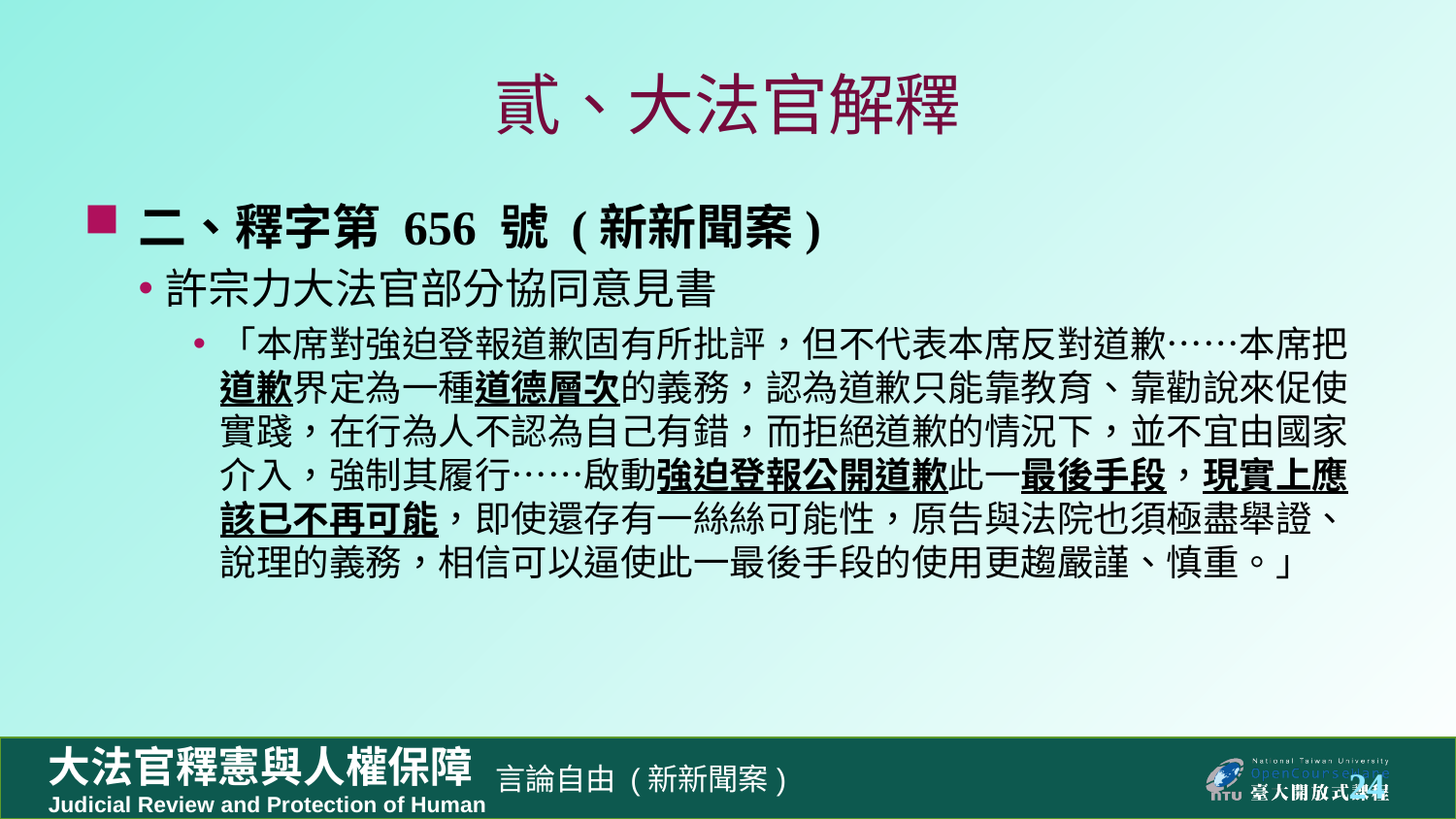

# 貳、大法官解釋
二、釋字第 656 號 (新新聞案)
許宗力大法官部分協同意見書
「本席對強迫登報道歉固有所批評，但不代表本席反對道歉……本席把道歉界定為一種道德層次的義務，認為道歉只能靠教育、靠勸說來促使實踐，在行為人不認為自己有錯，而拒絕道歉的情況下，並不宜由國家介入，強制其履行……啟動強迫登報公開道歉此一最後手段，現實上應該已不再可能，即使還存有一絲絲可能性，原告與法院也須極盡舉證、說理的義務，相信可以逼使此一最後手段的使用更趨嚴謹、慎重。」